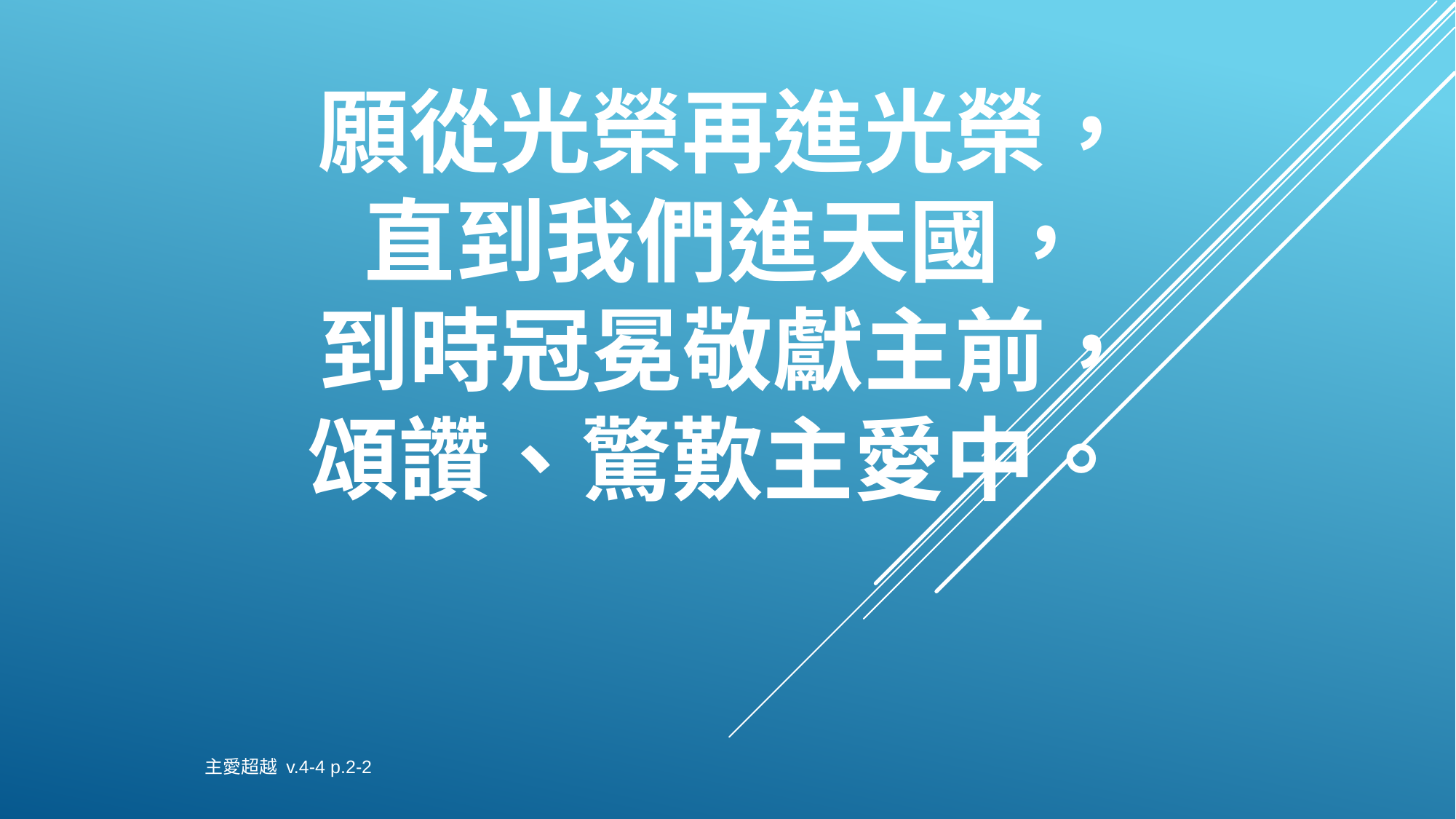

願從光榮再進光榮，
直到我們進天國，
到時冠冕敬獻主前，
頌讚、驚歎主愛中。

主愛超越 v.4-4 p.2-2